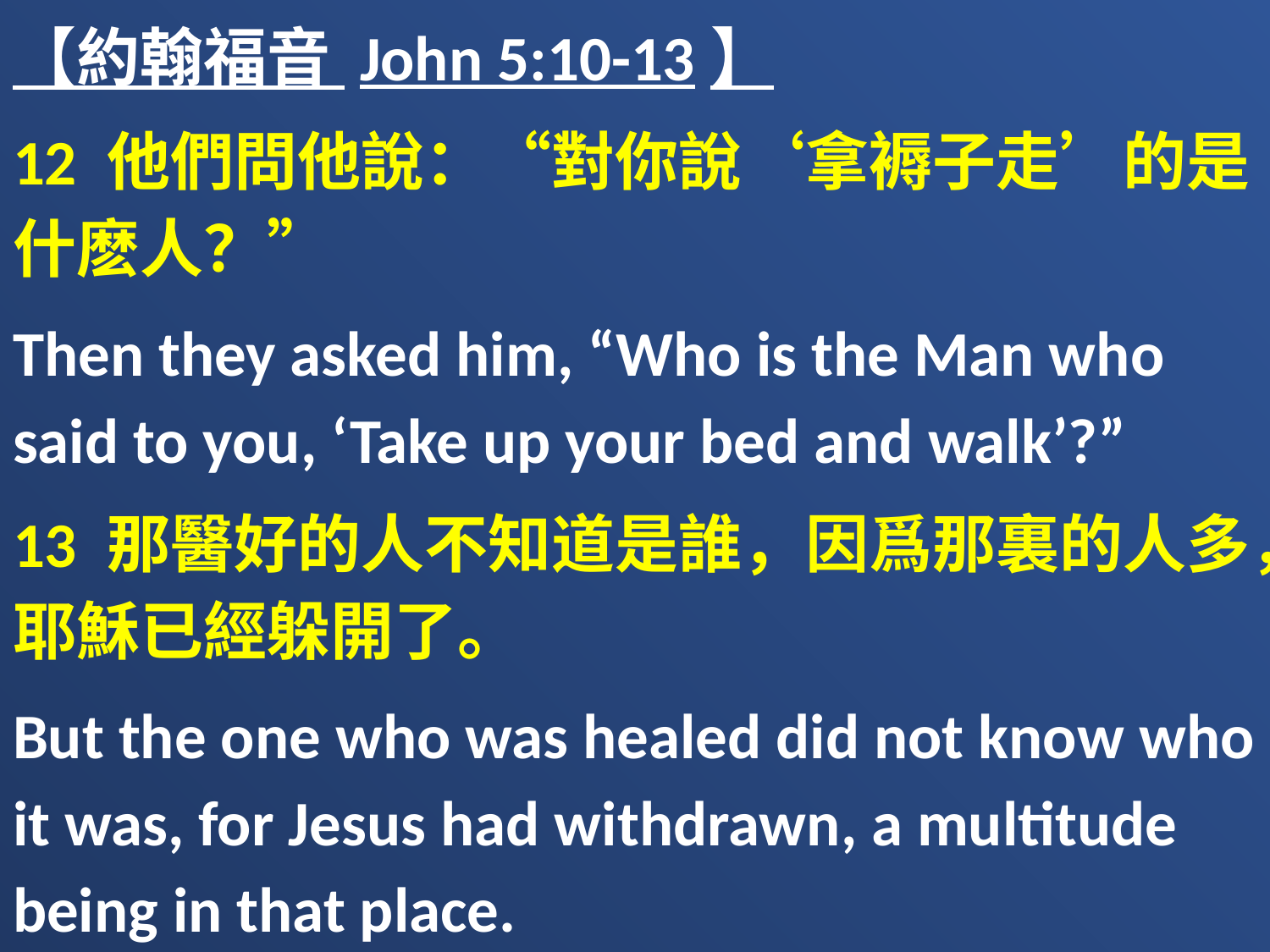

【約翰福音 John 5:10-13】
12 他們問他說：“對你說‘拿褥子走’的是什麽人？”
Then they asked him, “Who is the Man who said to you, ‘Take up your bed and walk’?”
13 那醫好的人不知道是誰，因爲那裏的人多，耶穌已經躲開了。
But the one who was healed did not know who it was, for Jesus had withdrawn, a multitude being in that place.